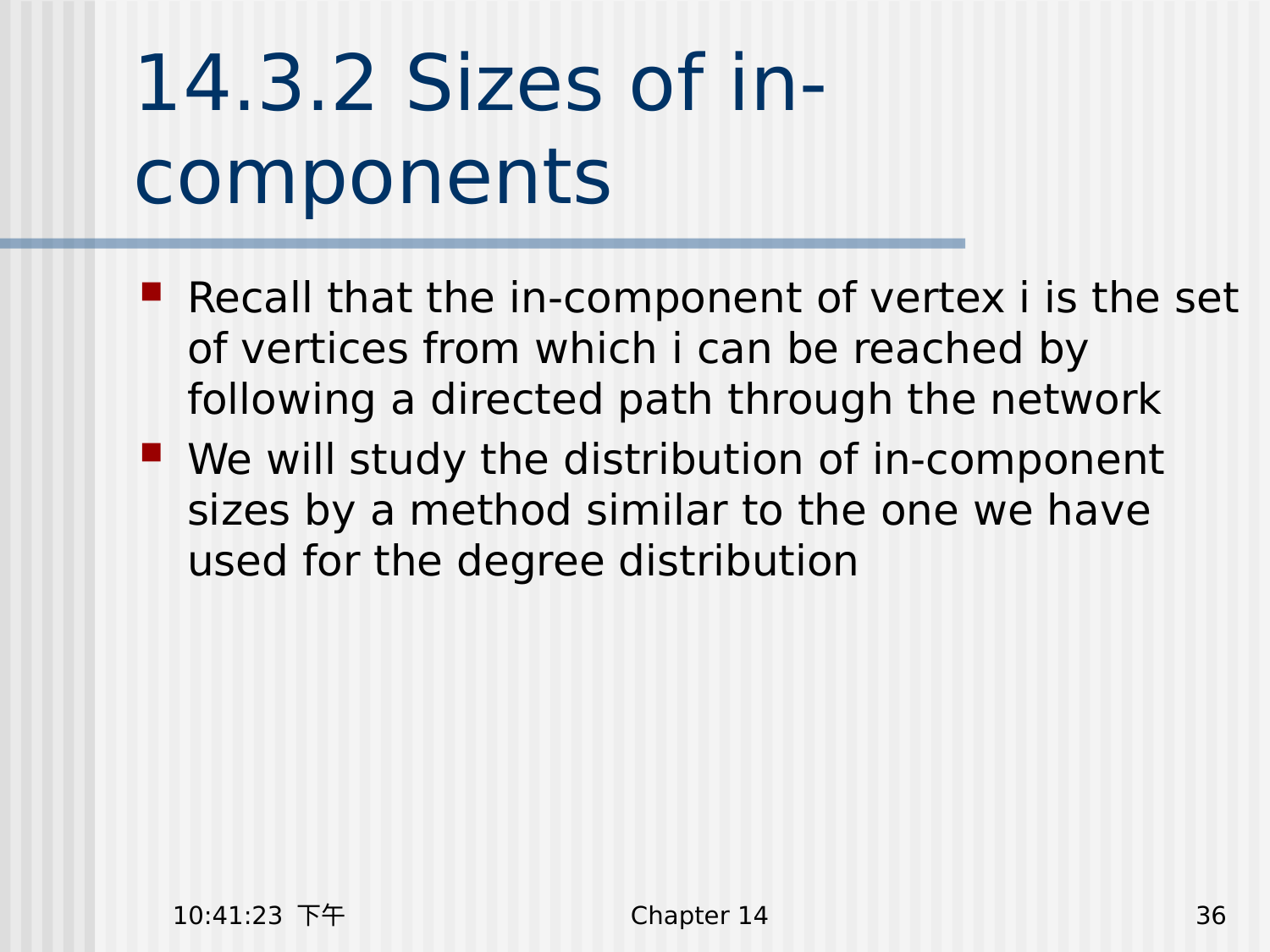

# 14.3.2 Sizes of in-components
Recall that the in-component of vertex i is the set of vertices from which i can be reached by following a directed path through the network
We will study the distribution of in-component sizes by a method similar to the one we have used for the degree distribution
10:41:23 下午
Chapter 14
36